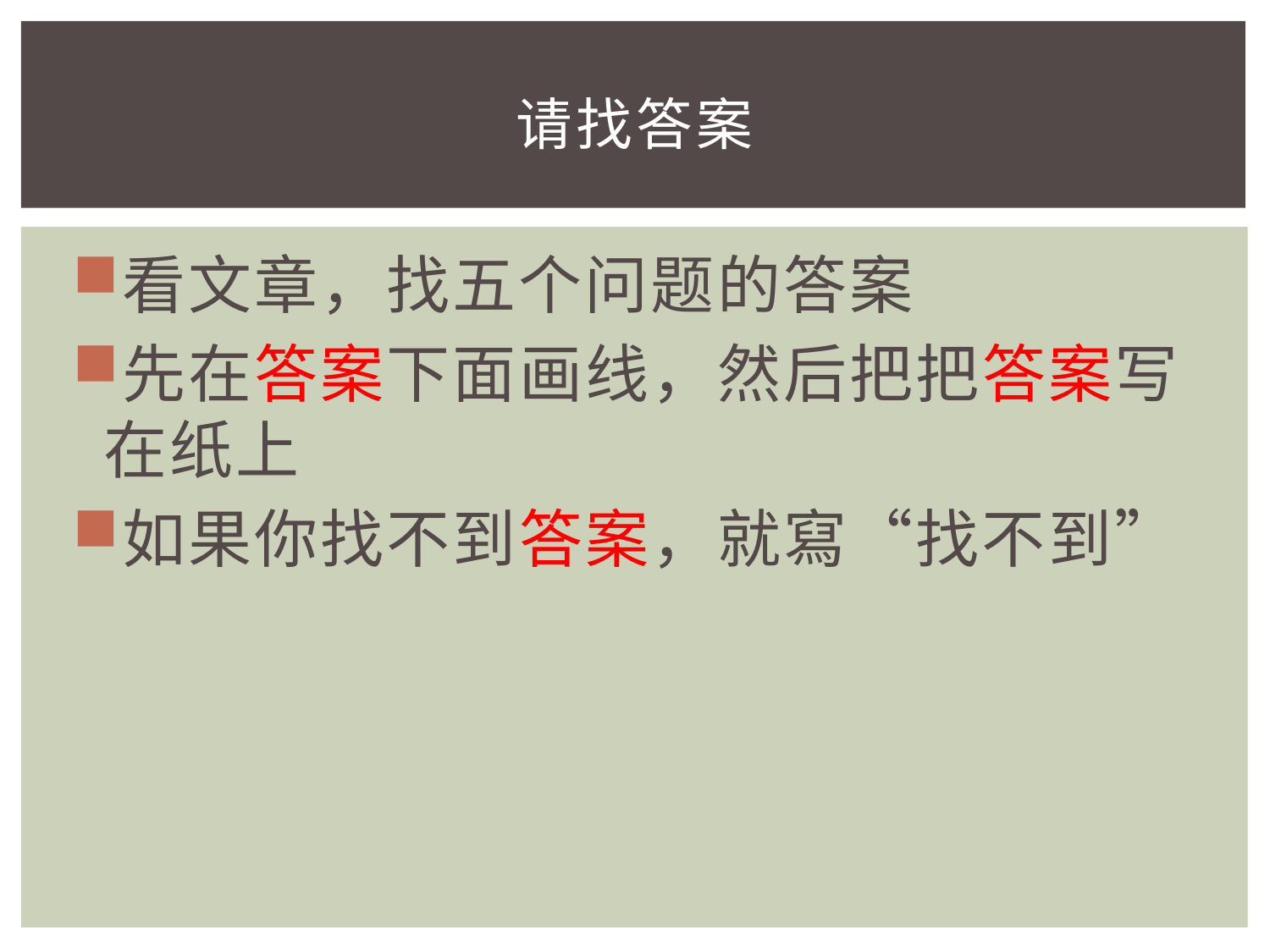

# 请找答案
看文章，找五个问题的答案
先在答案下面画线，然后把把答案写在纸上
如果你找不到答案，就寫“找不到”